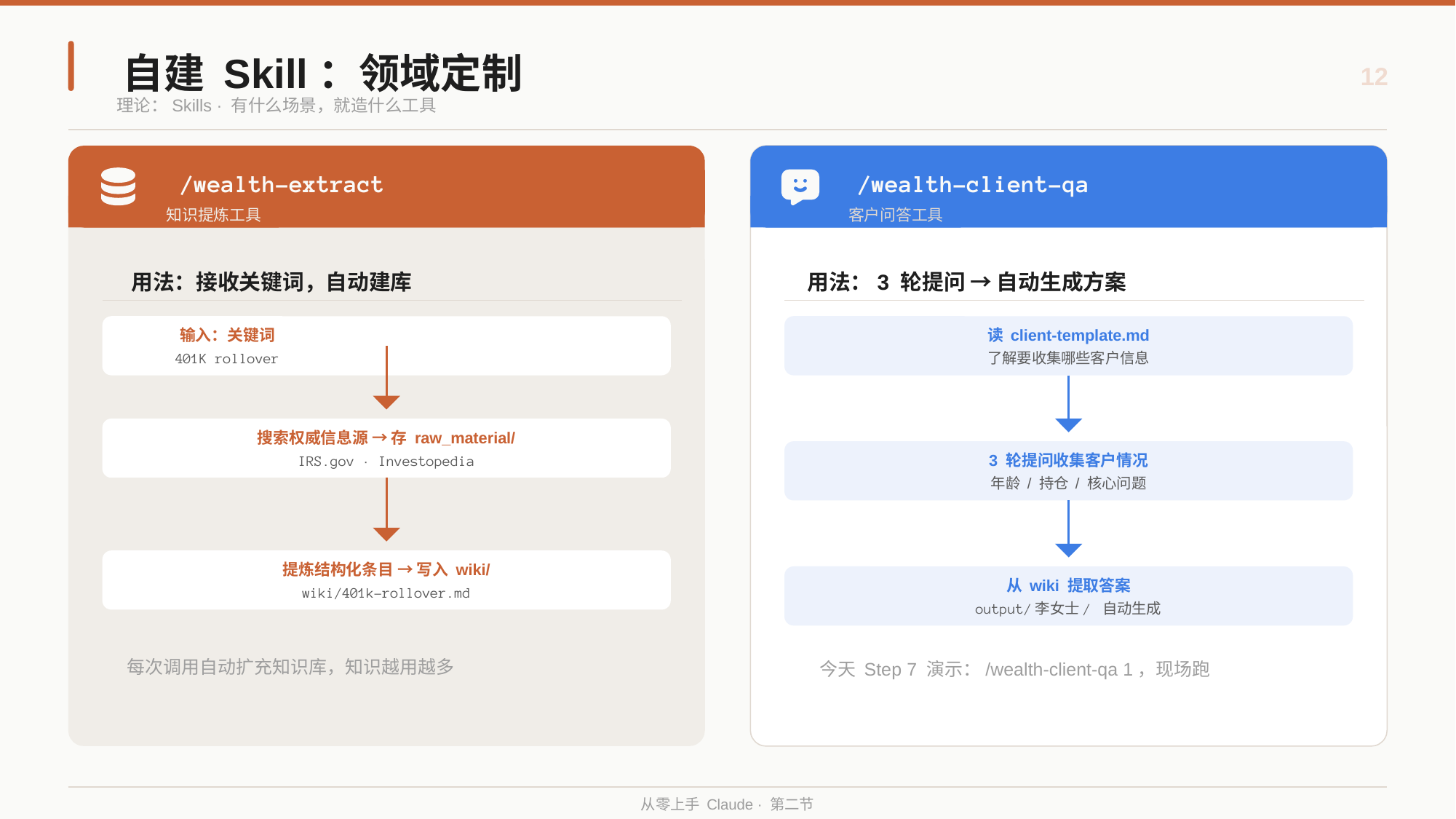

自建 Skill：领域定制
12
理论：Skills · 有什么场景，就造什么工具

/wealth-extract
/wealth-client-qa

知识提炼工具
客户问答工具
用法：接收关键词，自动建库
用法：3 轮提问 → 自动生成方案

输入：关键词
读 client-template.md

401K rollover
了解要收集哪些客户信息

搜索权威信息源 → 存 raw_material/

3 轮提问收集客户情况
IRS.gov · Investopedia
年龄 / 持仓 / 核心问题

提炼结构化条目 → 写入 wiki/

从 wiki 提取答案
wiki/401k-rollover.md
output/李女士/ 自动生成
每次调用自动扩充知识库，知识越用越多
今天 Step 7 演示：/wealth-client-qa 1，现场跑

从零上手 Claude · 第二节